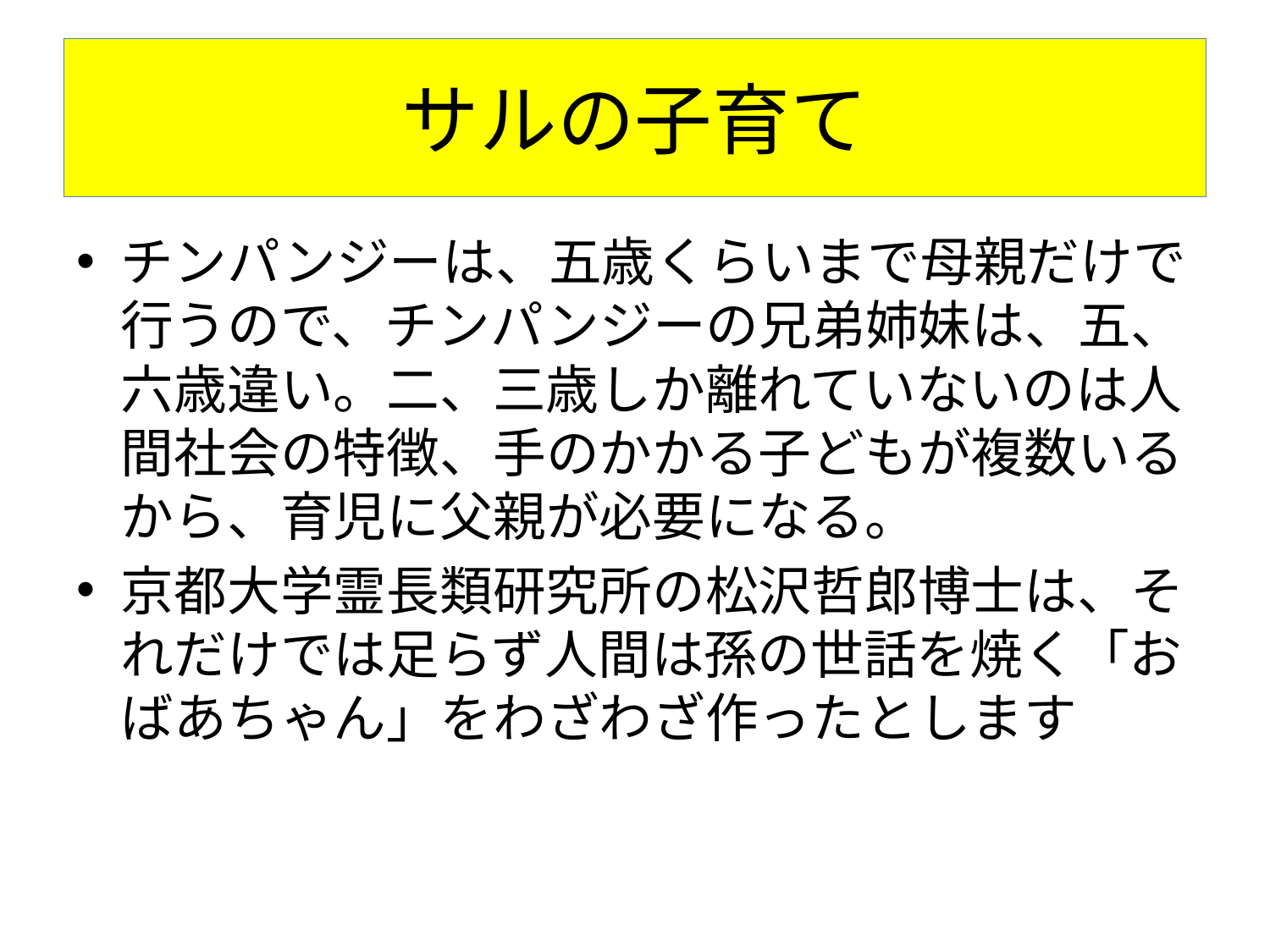

# サルの子育て
チンパンジーは、五歳くらいまで母親だけで行うので、チンパンジーの兄弟姉妹は、五、六歳違い。二、三歳しか離れていないのは人間社会の特徴、手のかかる子どもが複数いるから、育児に父親が必要になる。
京都大学霊長類研究所の松沢哲郎博士は、それだけでは足らず人間は孫の世話を焼く「おばあちゃん」をわざわざ作ったとします